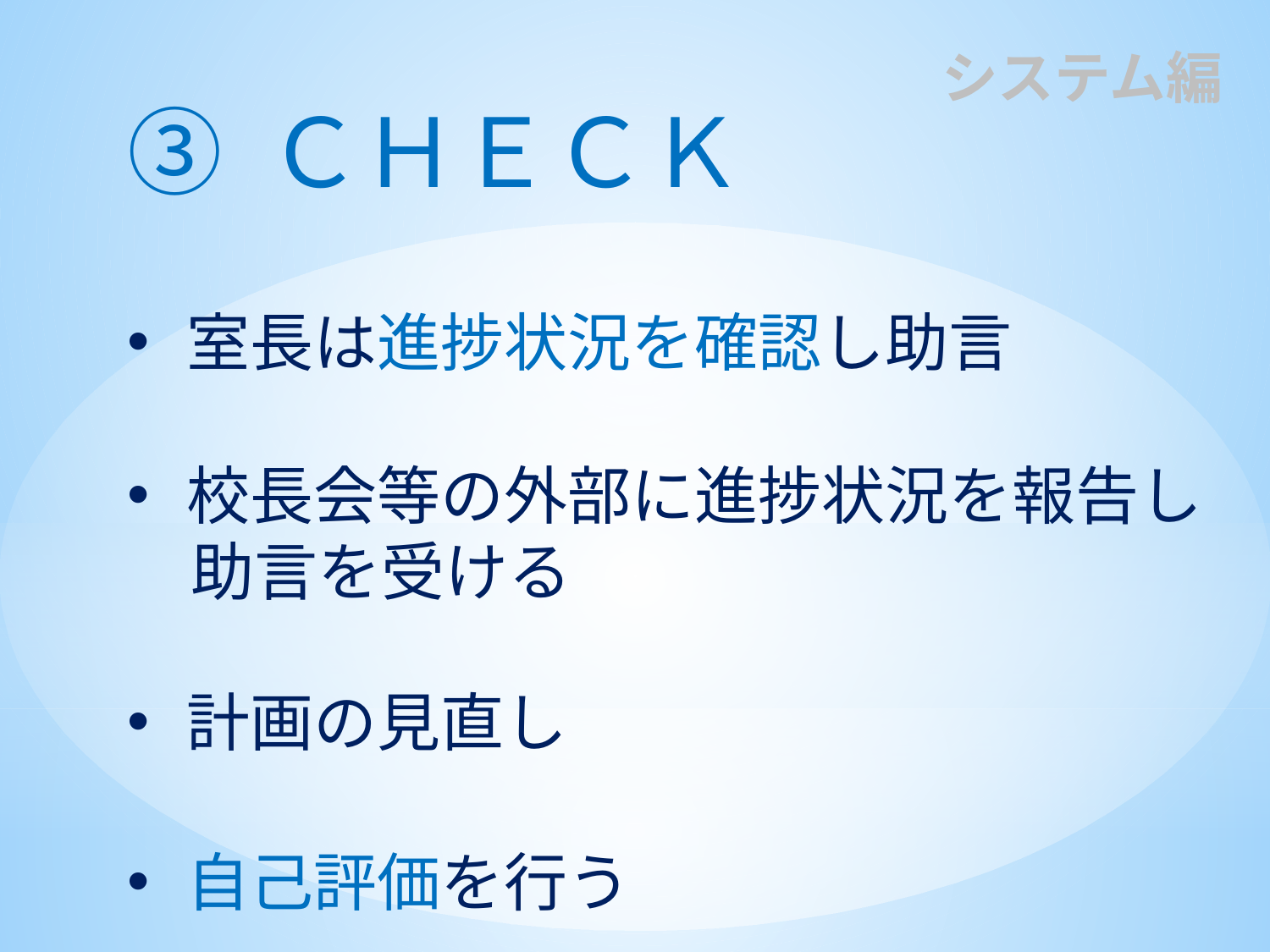

システム編
③ ＣＨＥＣＫ
 室長は進捗状況を確認し助言
 校長会等の外部に進捗状況を報告し
　助言を受ける
 計画の見直し
 自己評価を行う